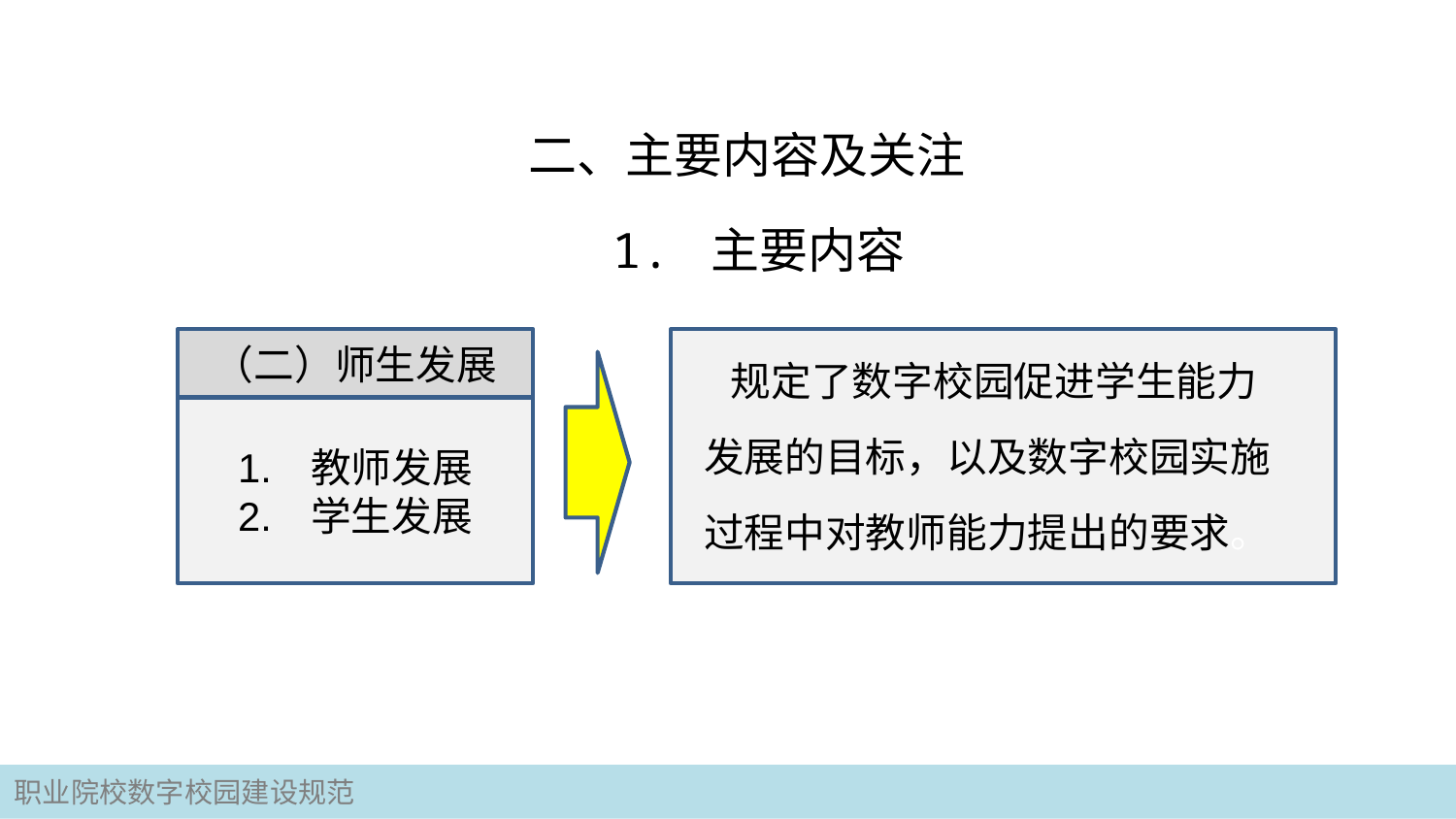

# 二、主要内容及关注
1. 主要内容
（二）师生发展
    规定了数字校园促进学生能力
 发展的目标，以及数字校园实施
 过程中对教师能力提出的要求。

教师发展
学生发展
职业院校数字校园建设规范